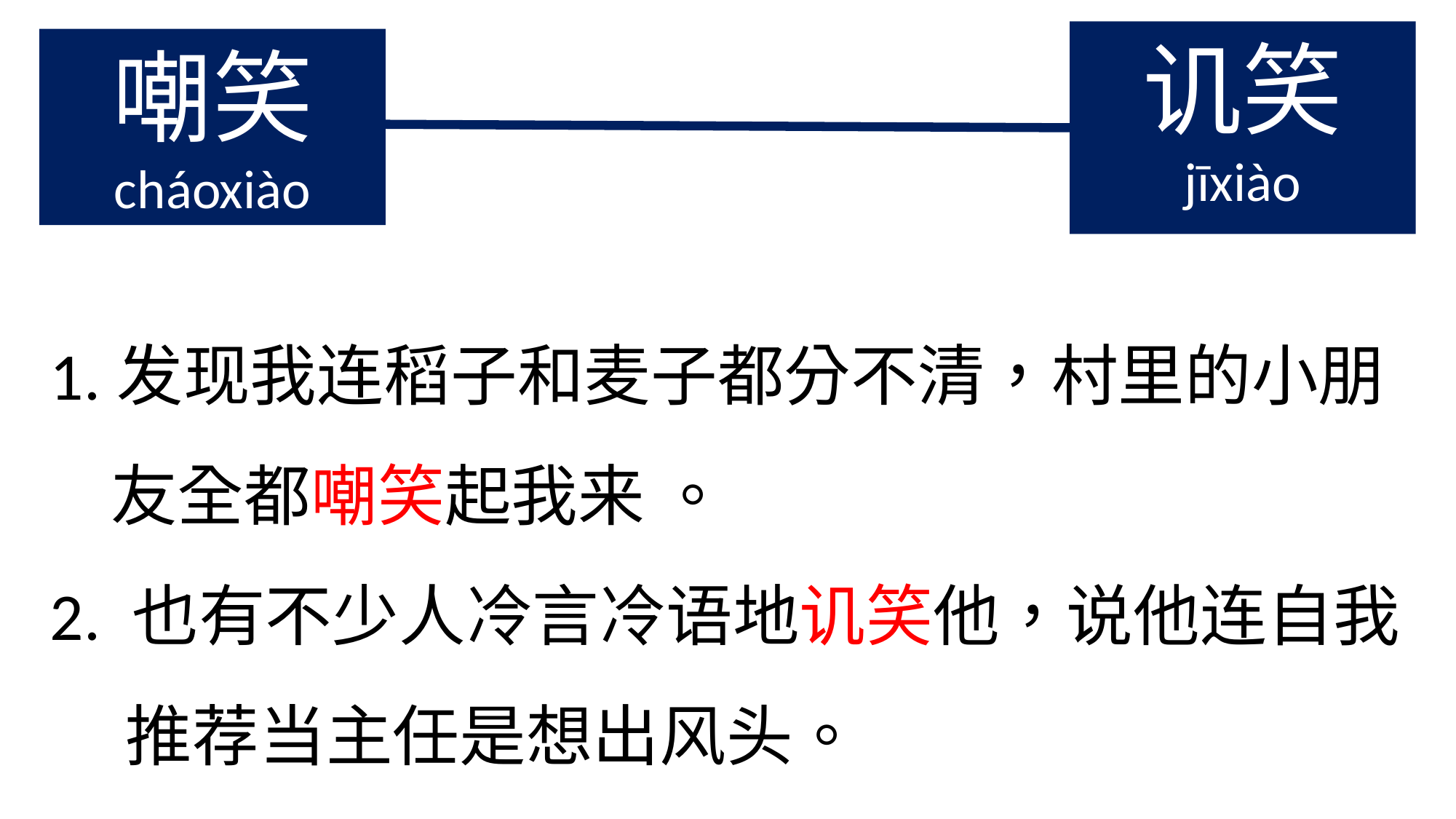

讥笑
jīxiào

嘲笑
cháoxiào
1.发现我连稻子和麦子都分不清，村里的小朋
   友全都嘲笑起我来 。
2. 也有不少人冷言冷语地讥笑他，说他连自我
    推荐当主任是想出风头。